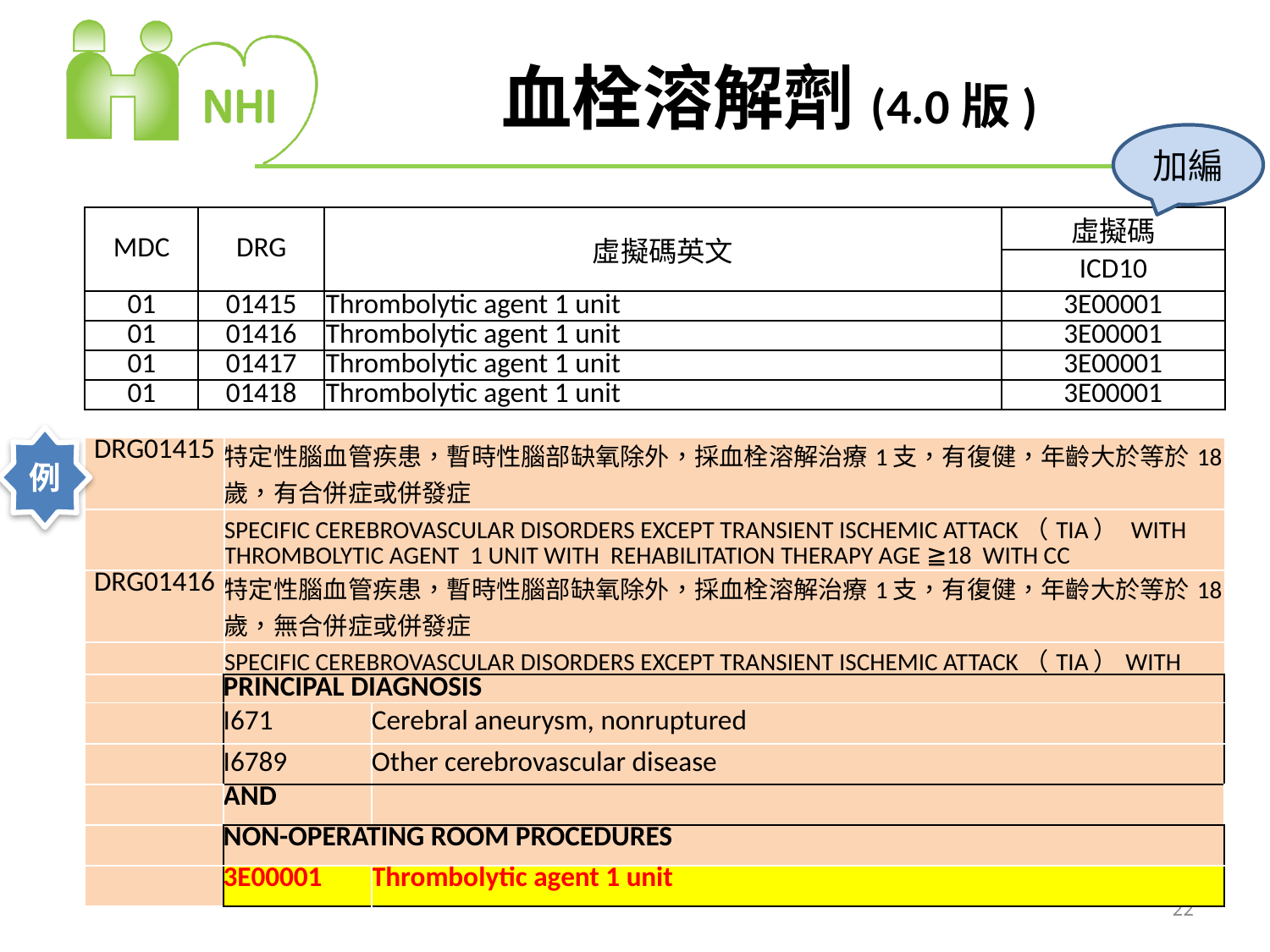

# 血栓溶解劑(4.0版)
加編
| MDC | DRG | 虛擬碼英文 | 虛擬碼 |
| --- | --- | --- | --- |
|  |  |  | ICD10 |
| 01 | 01415 | Thrombolytic agent 1 unit | 3E00001 |
| 01 | 01416 | Thrombolytic agent 1 unit | 3E00001 |
| 01 | 01417 | Thrombolytic agent 1 unit | 3E00001 |
| 01 | 01418 | Thrombolytic agent 1 unit | 3E00001 |
例
| DRG01415 | 特定性腦血管疾患，暫時性腦部缺氧除外，採血栓溶解治療1支，有復健，年齡大於等於18歲，有合併症或併發症 |
| --- | --- |
|  | SPECIFIC CEREBROVASCULAR DISORDERS EXCEPT TRANSIENT ISCHEMIC ATTACK（TIA） WITH THROMBOLYTIC AGENT 1 UNIT WITH REHABILITATION THERAPY AGE ≧18 WITH CC |
| DRG01416 | 特定性腦血管疾患，暫時性腦部缺氧除外，採血栓溶解治療1支，有復健，年齡大於等於18歲，無合併症或併發症 |
|  | SPECIFIC CEREBROVASCULAR DISORDERS EXCEPT TRANSIENT ISCHEMIC ATTACK（TIA）WITH THROMBOLYTIC AGENT 1 UNIT WITH REHABILITATION THERAPY AGE ≧18 WITHOUT CC |
|  | PRINCIPAL DIAGNOSIS |  |
| --- | --- | --- |
|  | I671 | Cerebral aneurysm, nonruptured |
|  | I6789 | Other cerebrovascular disease |
|  | AND |  |
|  | NON-OPERATING ROOM PROCEDURES |  |
|  | 3E00001 | Thrombolytic agent 1 unit |
22